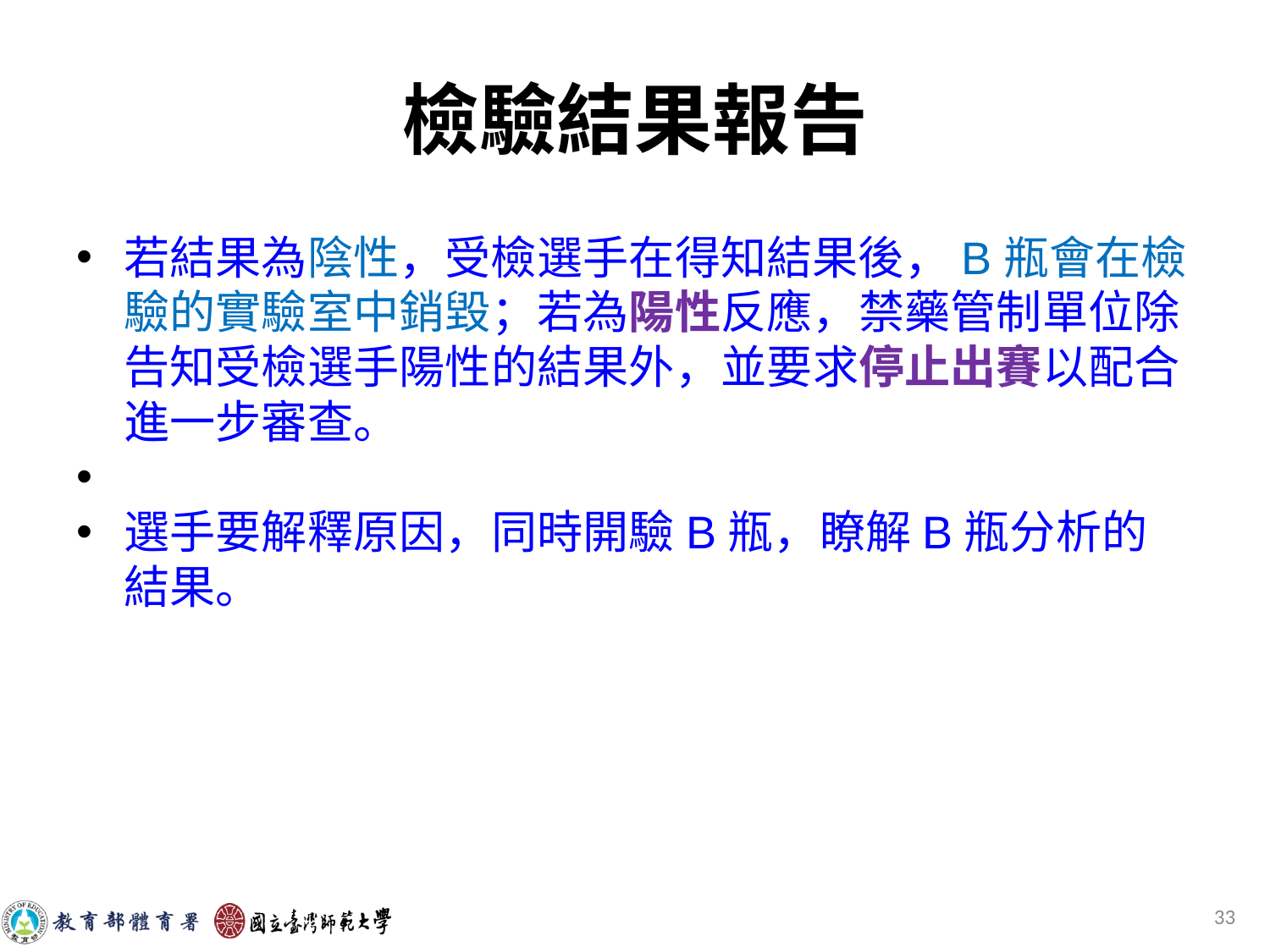

檢驗結果報告
若結果為陰性，受檢選手在得知結果後，B瓶會在檢驗的實驗室中銷毀；若為陽性反應，禁藥管制單位除告知受檢選手陽性的結果外，並要求停止出賽以配合進一步審查。

選手要解釋原因，同時開驗B瓶，瞭解B瓶分析的結果。
33